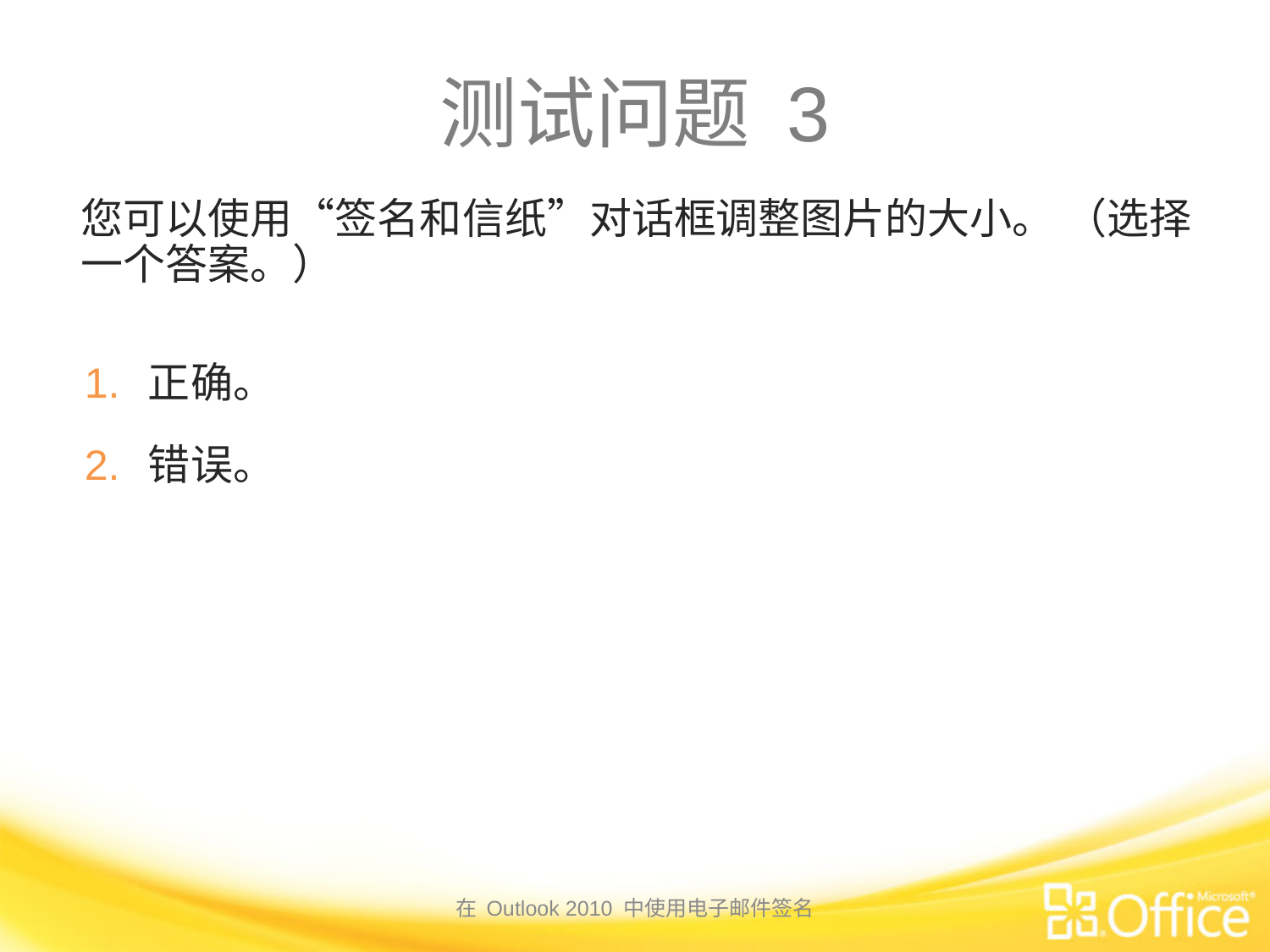

# 测试问题 3
您可以使用“签名和信纸”对话框调整图片的大小。 （选择一个答案。）
正确。
错误。
在 Outlook 2010 中使用电子邮件签名